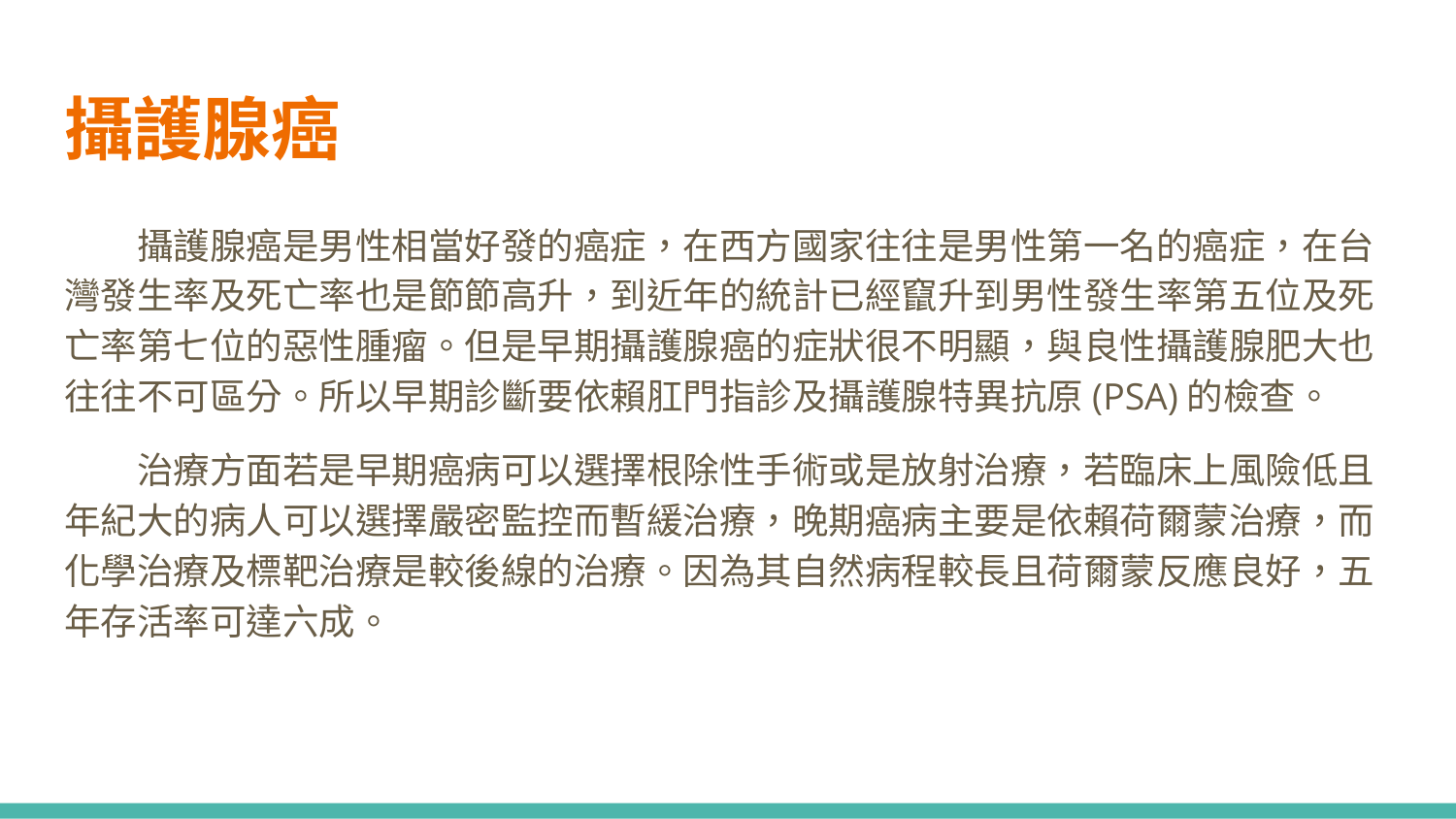

# 攝護腺癌
攝護腺癌是男性相當好發的癌症，在西方國家往往是男性第一名的癌症，在台灣發生率及死亡率也是節節高升，到近年的統計已經竄升到男性發生率第五位及死亡率第七位的惡性腫瘤。但是早期攝護腺癌的症狀很不明顯，與良性攝護腺肥大也往往不可區分。所以早期診斷要依賴肛門指診及攝護腺特異抗原(PSA)的檢查。
治療方面若是早期癌病可以選擇根除性手術或是放射治療，若臨床上風險低且年紀大的病人可以選擇嚴密監控而暫緩治療，晚期癌病主要是依賴荷爾蒙治療，而化學治療及標靶治療是較後線的治療。因為其自然病程較長且荷爾蒙反應良好，五年存活率可達六成。